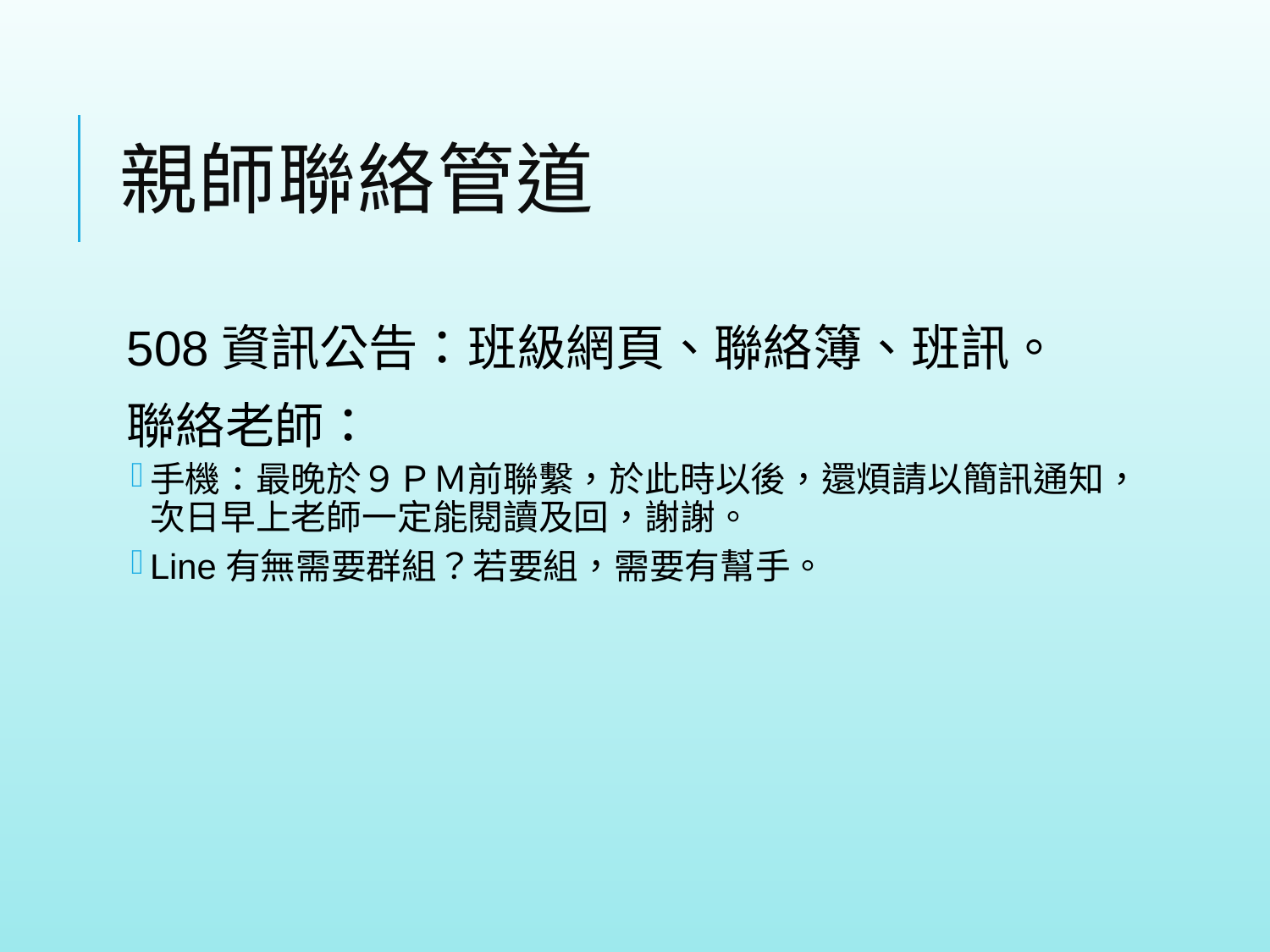

# 親師聯絡管道
508資訊公告：班級網頁、聯絡簿、班訊。
聯絡老師：
手機：最晚於９ＰＭ前聯繫，於此時以後，還煩請以簡訊通知，次日早上老師一定能閱讀及回，謝謝。
Line有無需要群組？若要組，需要有幫手。